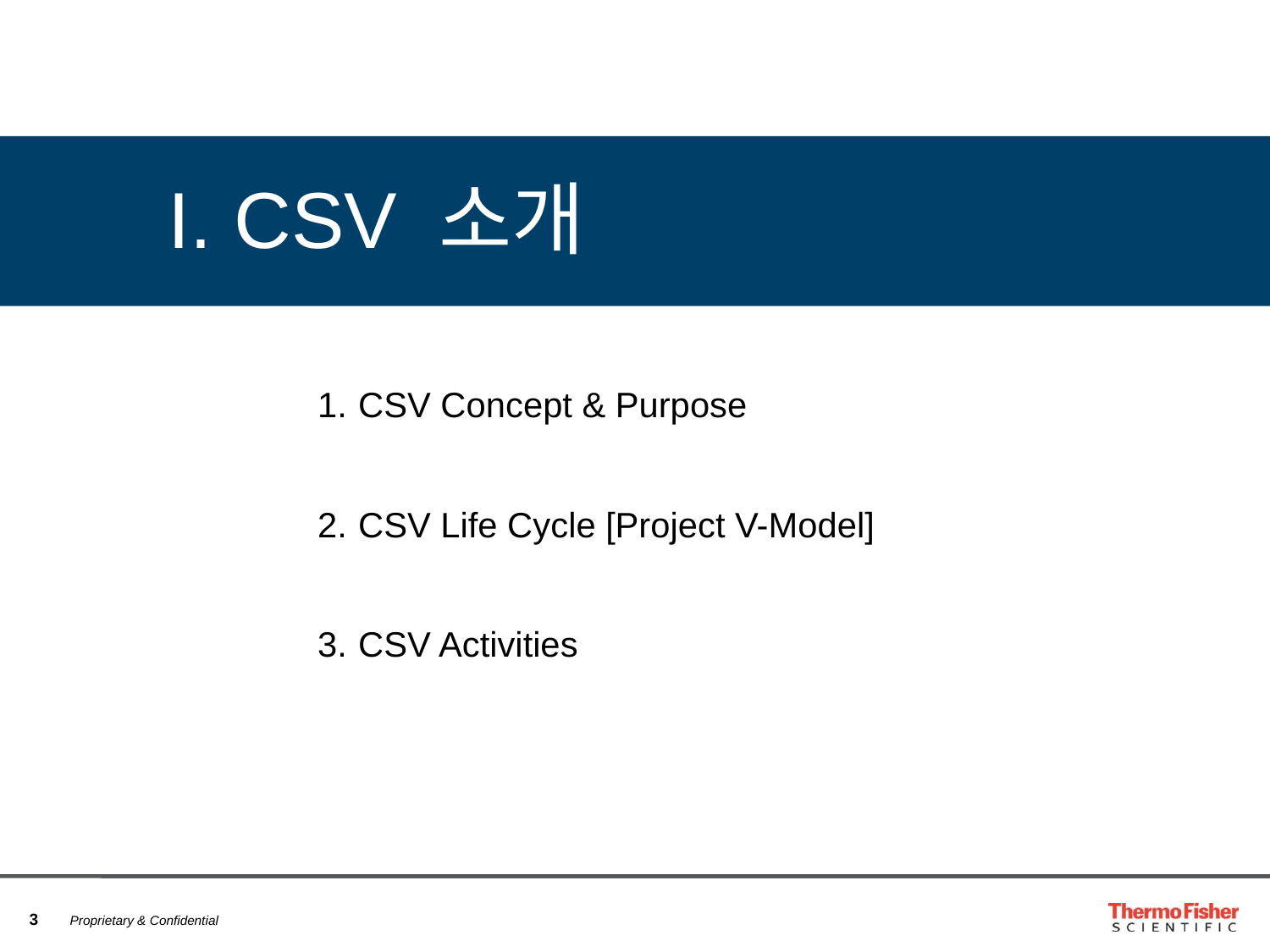

I. CSV 소개
 CSV Concept & Purpose

 CSV Life Cycle [Project V-Model]

 CSV Activities